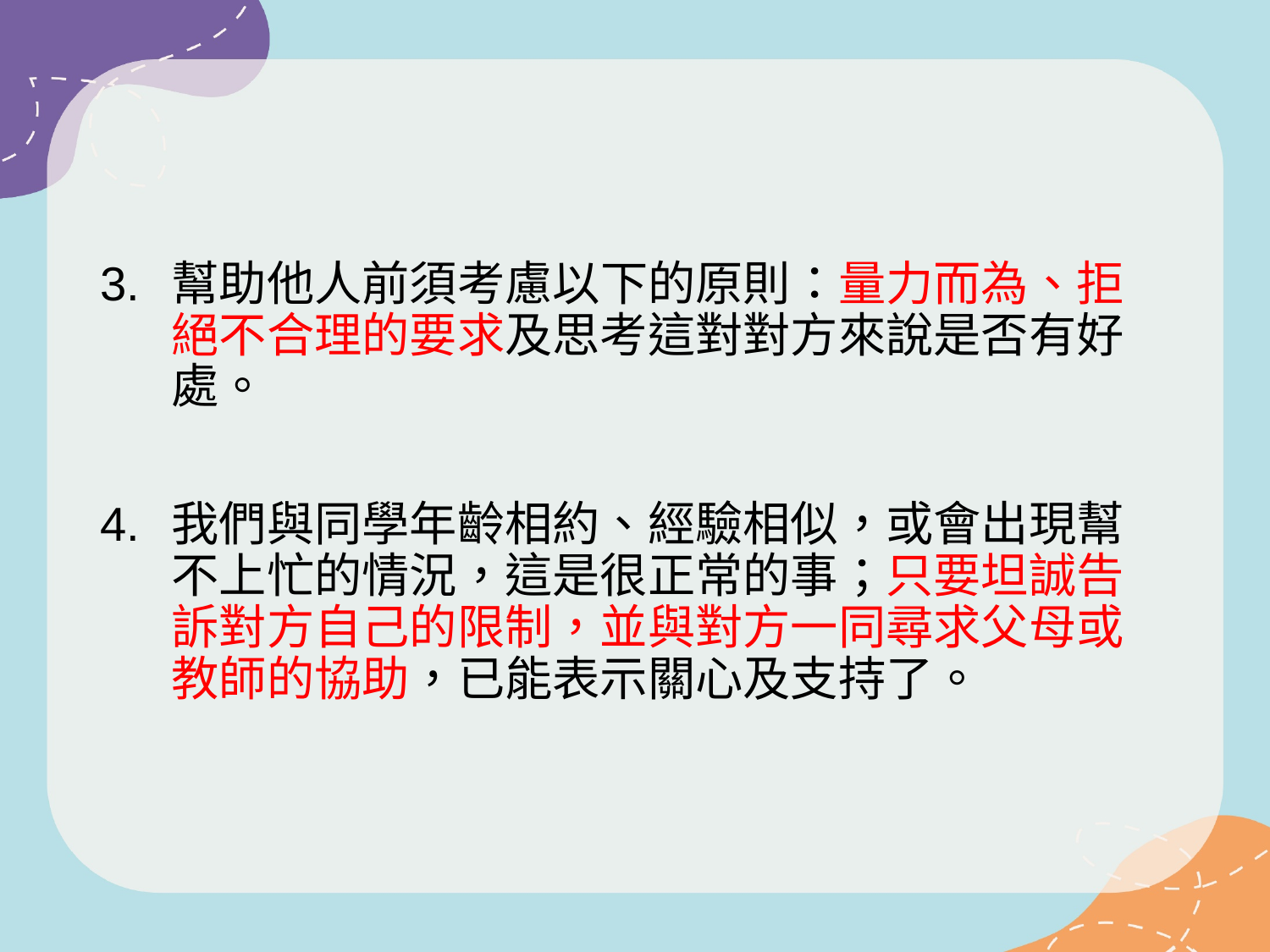

#
幫助他人前須考慮以下的原則：量力而為、拒絕不合理的要求及思考這對對方來說是否有好處。

我們與同學年齡相約、經驗相似，或會出現幫不上忙的情況，這是很正常的事；只要坦誠告訴對方自己的限制，並與對方一同尋求父母或教師的協助，已能表示關心及支持了。